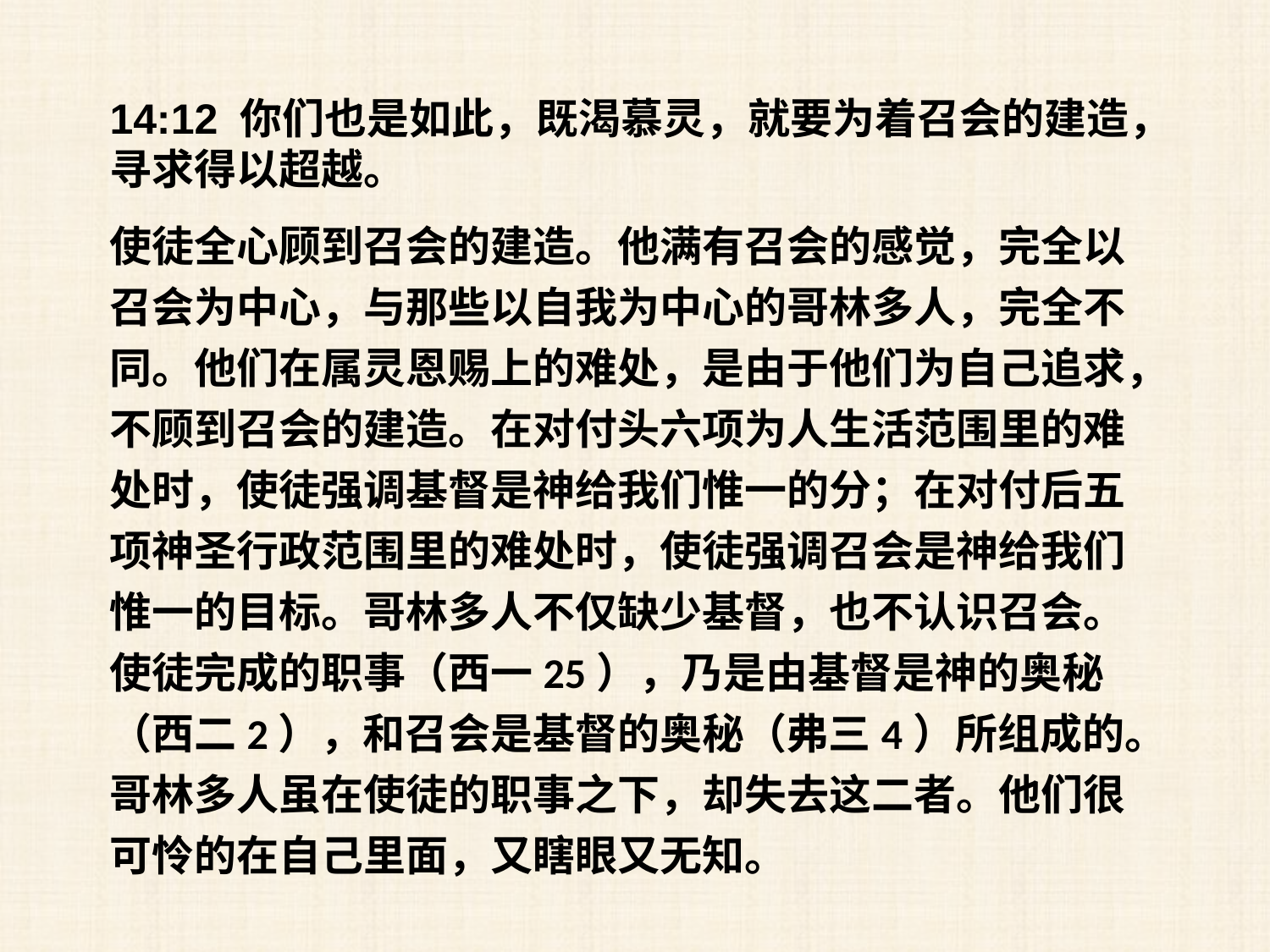

14:12 你们也是如此，既渴慕灵，就要为着召会的建造，寻求得以超越。
使徒全心顾到召会的建造。他满有召会的感觉，完全以召会为中心，与那些以自我为中心的哥林多人，完全不同。他们在属灵恩赐上的难处，是由于他们为自己追求，不顾到召会的建造。在对付头六项为人生活范围里的难处时，使徒强调基督是神给我们惟一的分；在对付后五项神圣行政范围里的难处时，使徒强调召会是神给我们惟一的目标。哥林多人不仅缺少基督，也不认识召会。使徒完成的职事（西一25），乃是由基督是神的奥秘（西二2），和召会是基督的奥秘（弗三4）所组成的。哥林多人虽在使徒的职事之下，却失去这二者。他们很可怜的在自己里面，又瞎眼又无知。